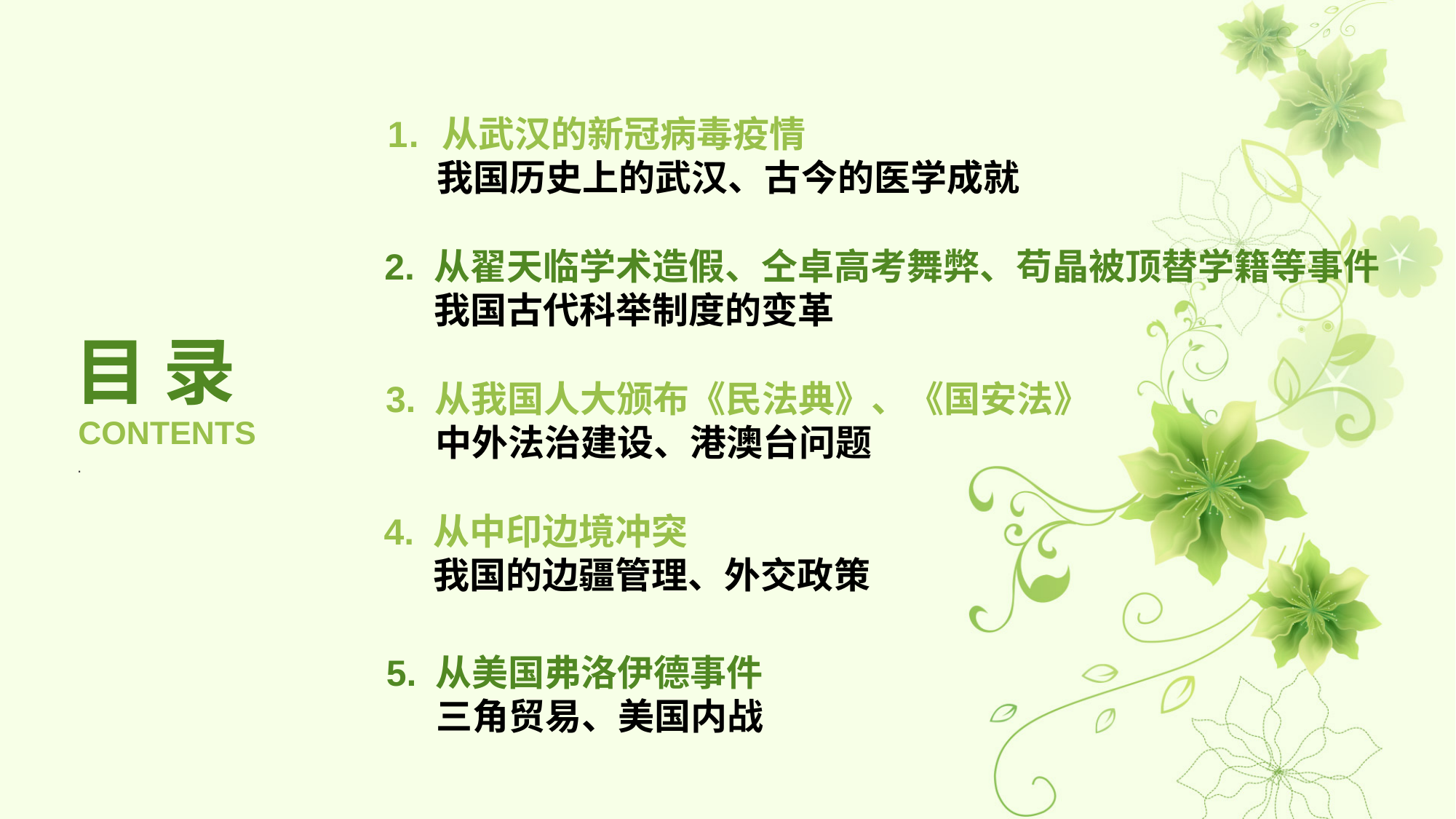

从武汉的新冠病毒疫情
     我国历史上的武汉、古今的医学成就
2. 从翟天临学术造假、仝卓高考舞弊、苟晶被顶替学籍等事件
     我国古代科举制度的变革
目 录
3. 从我国人大颁布《民法典》、《国安法》
     中外法治建设、港澳台问题
CONTENTS
.
4. 从中印边境冲突
     我国的边疆管理、外交政策
5. 从美国弗洛伊德事件
     三角贸易、美国内战